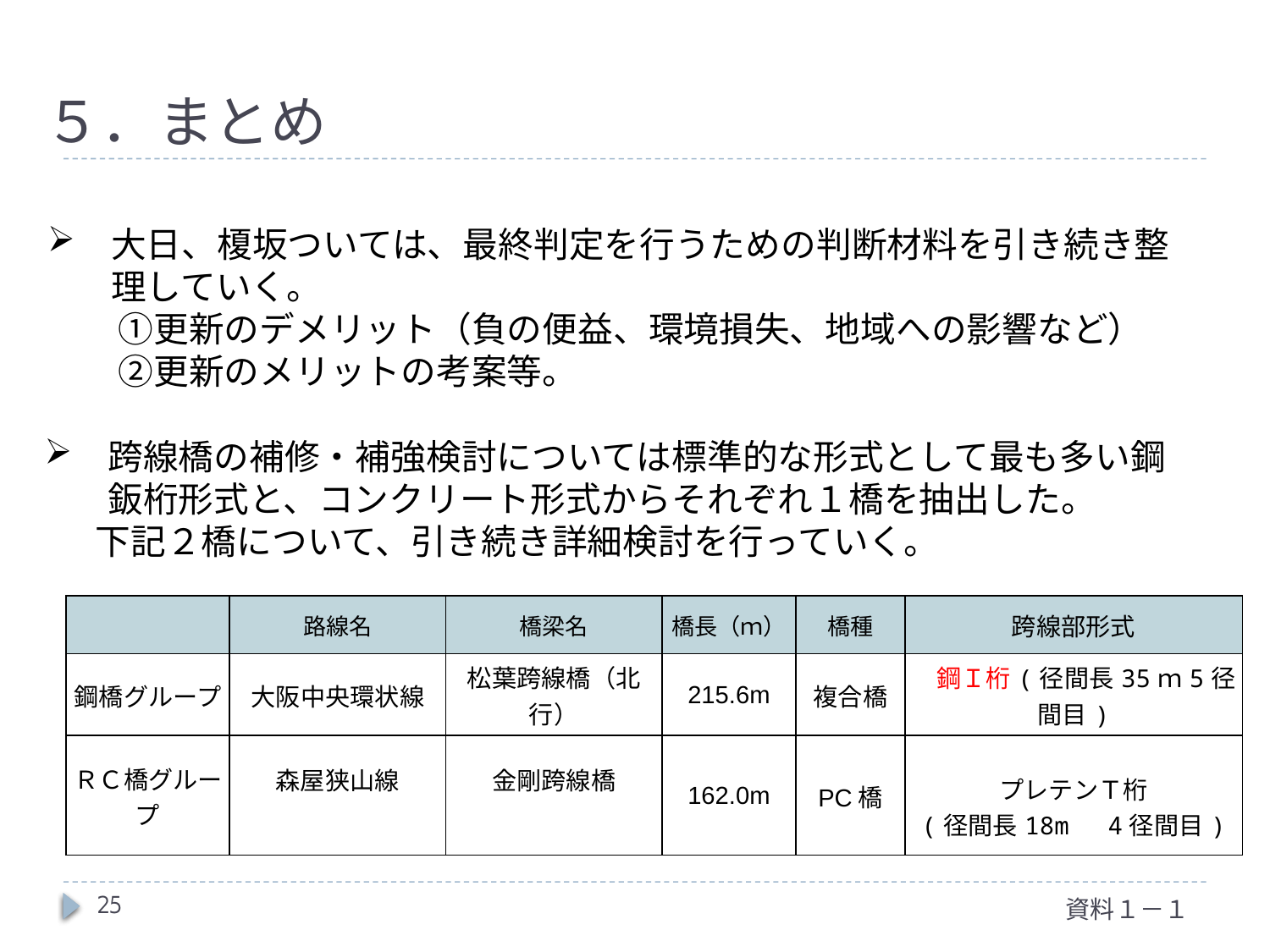

# ５．まとめ

大日、榎坂ついては、最終判定を行うための判断材料を引き続き整理していく。
　　①更新のデメリット（負の便益、環境損失、地域への影響など）
　　②更新のメリットの考案等。
跨線橋の補修・補強検討については標準的な形式として最も多い鋼鈑桁形式と、コンクリート形式からそれぞれ１橋を抽出した。
　  下記２橋について、引き続き詳細検討を行っていく。
|  | 路線名 | 橋梁名 | 橋長（ｍ） | 橋種 | 跨線部形式 |
| --- | --- | --- | --- | --- | --- |
| 鋼橋グループ | 大阪中央環状線 | 松葉跨線橋（北行） | 215.6m | 複合橋 | 鋼Ｉ桁(径間長35ｍ5径間目) |
| ＲＣ橋グループ | 森屋狭山線 | 金剛跨線橋 | 162.0m | PC橋 | プレテンＴ桁 (径間長18m　4径間目) |
25
資料１－１